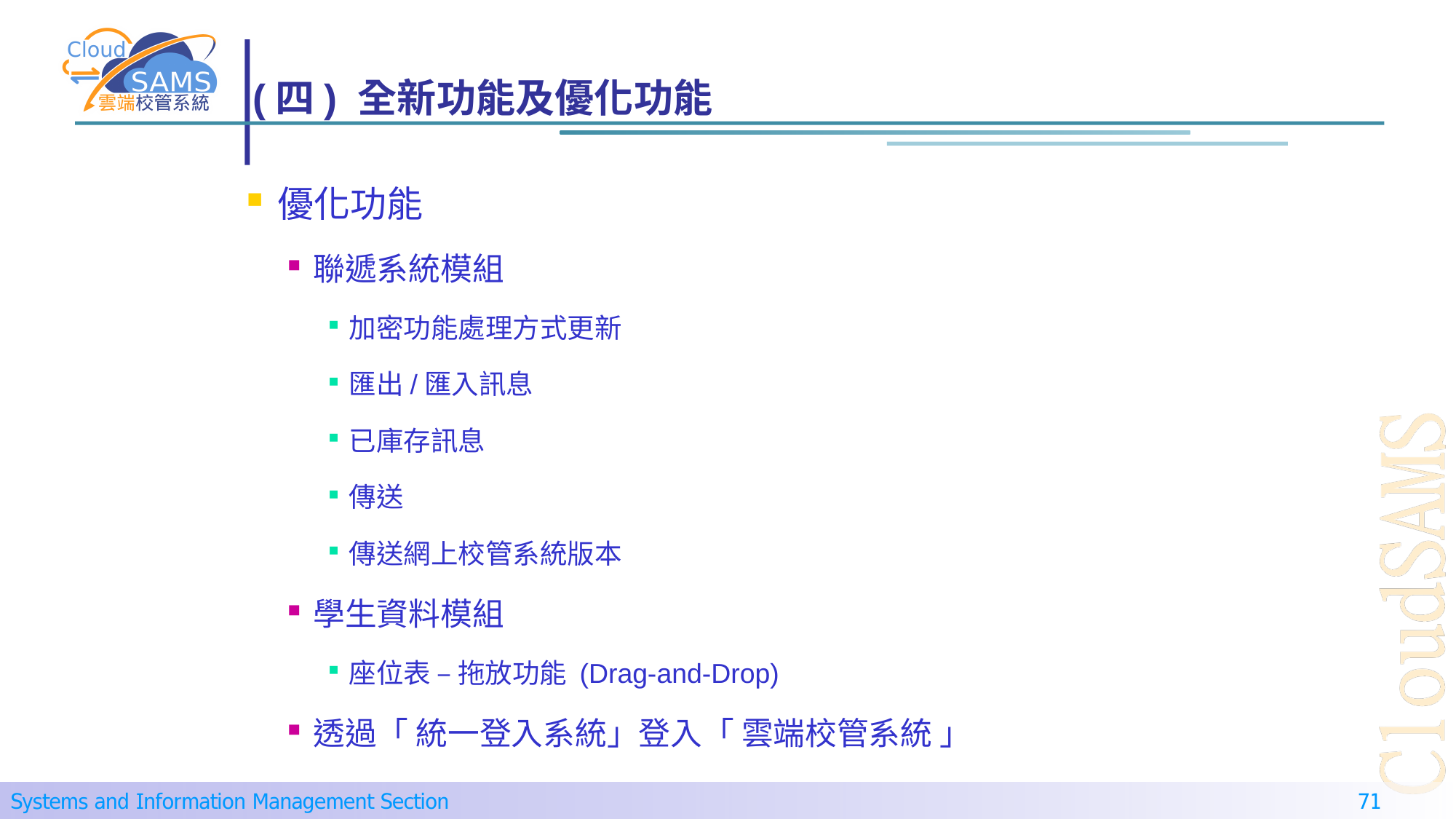

# (四) 全新功能及優化功能
優化功能
聯遞系統模組
加密功能處理方式更新
匯出/匯入訊息
已庫存訊息
傳送
傳送網上校管系統版本
學生資料模組
座位表 – 拖放功能 (Drag-and-Drop)
透過「 統一登入系統」登入「 雲端校管系統 」